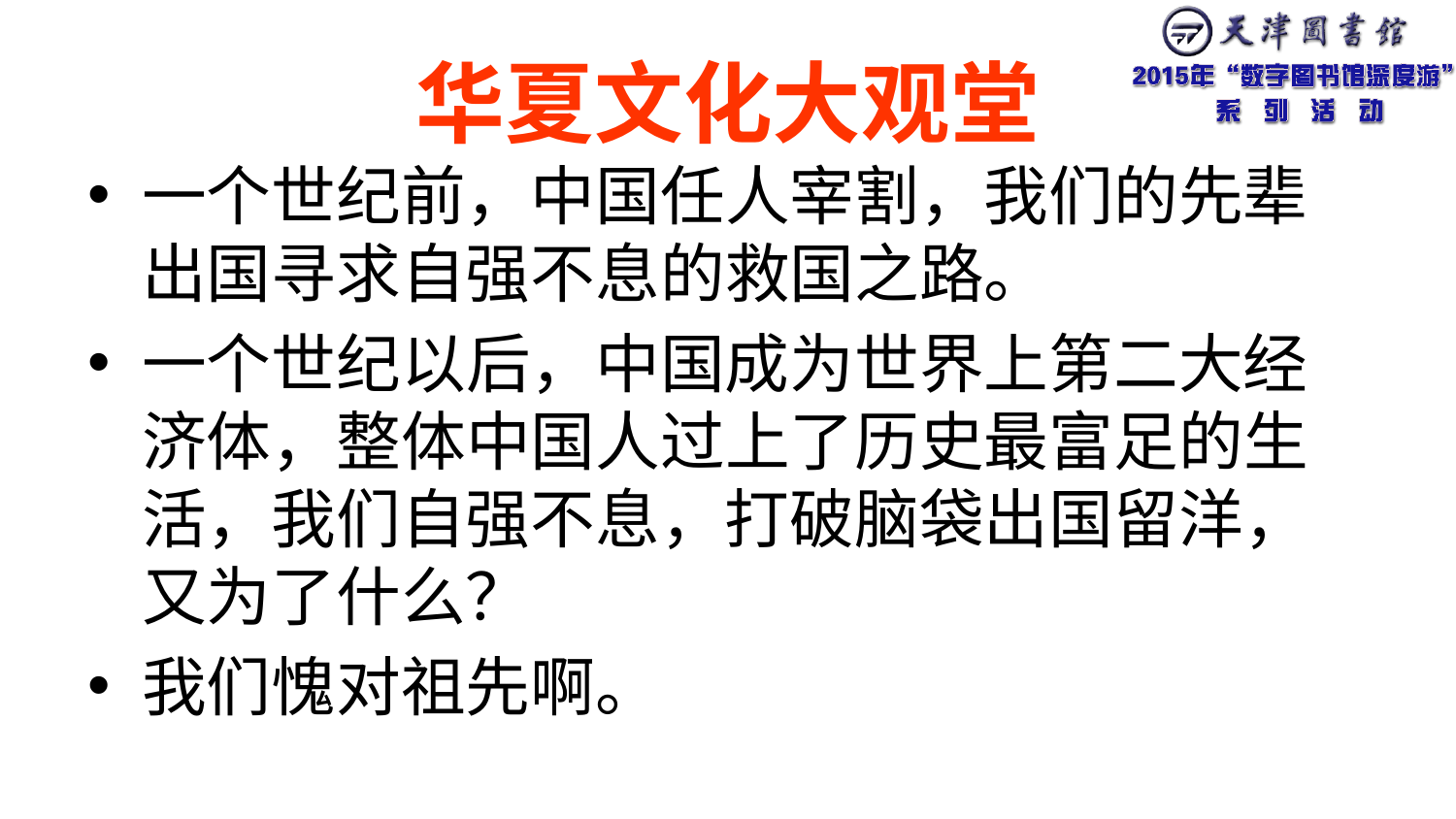

# 华夏文化大观堂
一个世纪前，中国任人宰割，我们的先辈出国寻求自强不息的救国之路。
一个世纪以后，中国成为世界上第二大经济体，整体中国人过上了历史最富足的生活，我们自强不息，打破脑袋出国留洋，又为了什么？
我们愧对祖先啊。